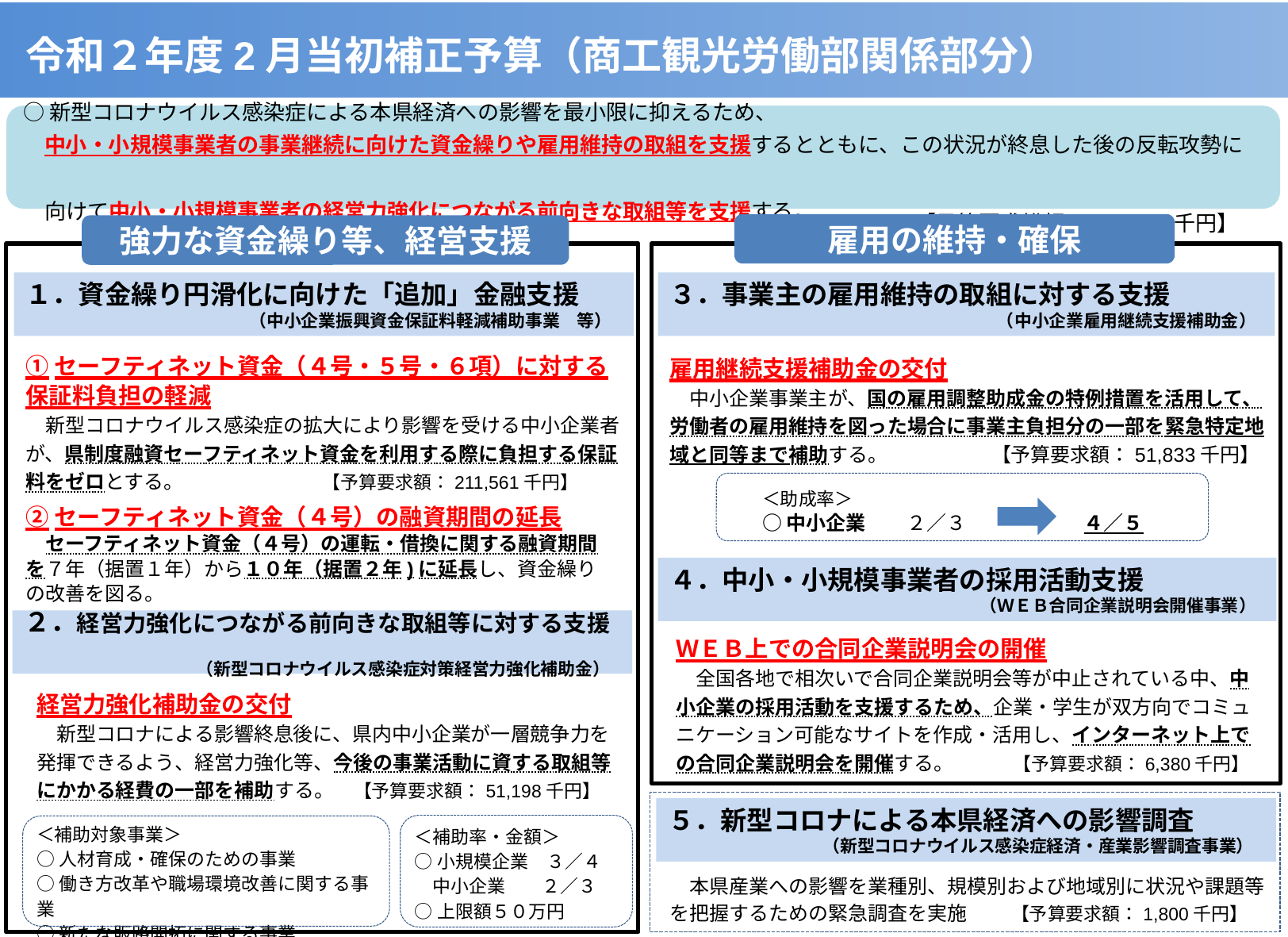

令和２年度2月当初補正予算（商工観光労働部関係部分）
○新型コロナウイルス感染症による本県経済への影響を最小限に抑えるため、
　中小・小規模事業者の事業継続に向けた資金繰りや雇用維持の取組を支援するとともに、この状況が終息した後の反転攻勢に
　向けて中小・小規模事業者の経営力強化につながる前向きな取組等を支援する。

【予算要求総額：322,772千円】
雇用の維持・確保
強力な資金繰り等、経営支援

１．資金繰り円滑化に向けた「追加」金融支援
　　　　　　　　　　　　　（中小企業振興資金保証料軽減補助事業　等）
３．事業主の雇用維持の取組に対する支援
　　　　　　　　　　　　　　　　　　　（中小企業雇用継続支援補助金）
①セーフティネット資金（４号・５号・６項）に対する保証料負担の軽減
　新型コロナウイルス感染症の拡大により影響を受ける中小企業者が、県制度融資セーフティネット資金を利用する際に負担する保証料をゼロとする。　　　　　　　【予算要求額：211,561千円】
雇用継続支援補助金の交付
　中小企業事業主が、国の雇用調整助成金の特例措置を活用して、労働者の雇用維持を図った場合に事業主負担分の一部を緊急特定地域と同等まで補助する。　　　　　 【予算要求額：51,833千円】

＜助成率＞
○中小企業　　 ２／３　　　　　　  ４／５

②セーフティネット資金（４号）の融資期間の延長
　セーフティネット資金（４号）の運転・借換に関する融資期間を７年（据置１年）から１０年（据置２年)に延長し、資金繰りの改善を図る。

４．中小・小規模事業者の採用活動支援
　　　　　　　　　　　　　　　　　　（ＷＥＢ合同企業説明会開催事業）
２．経営力強化につながる前向きな取組等に対する支援
　　　　　　　　　　（新型コロナウイルス感染症対策経営力強化補助金）
ＷＥＢ上での合同企業説明会の開催
　全国各地で相次いで合同企業説明会等が中止されている中、中小企業の採用活動を支援するため、企業・学生が双方向でコミュニケーション可能なサイトを作成・活用し、インターネット上での合同企業説明会を開催する。　　　【予算要求額：6,380千円】
経営力強化補助金の交付
　新型コロナによる影響終息後に、県内中小企業が一層競争力を発揮できるよう、経営力強化等、今後の事業活動に資する取組等にかかる経費の一部を補助する。　【予算要求額：51,198千円】

５．新型コロナによる本県経済への影響調査
　　　　　　　　　（新型コロナウイルス感染症経済・産業影響調査事業）
＜補助対象事業＞
○人材育成・確保のための事業
○働き方改革や職場環境改善に関する事業
○新たな販路開拓に関する事業

＜補助率・金額＞
○小規模企業　３／４
　中小企業　　２／３
○上限額５０万円
　本県産業への影響を業種別、規模別および地域別に状況や課題等
を把握するための緊急調査を実施 　　【予算要求額：1,800千円】